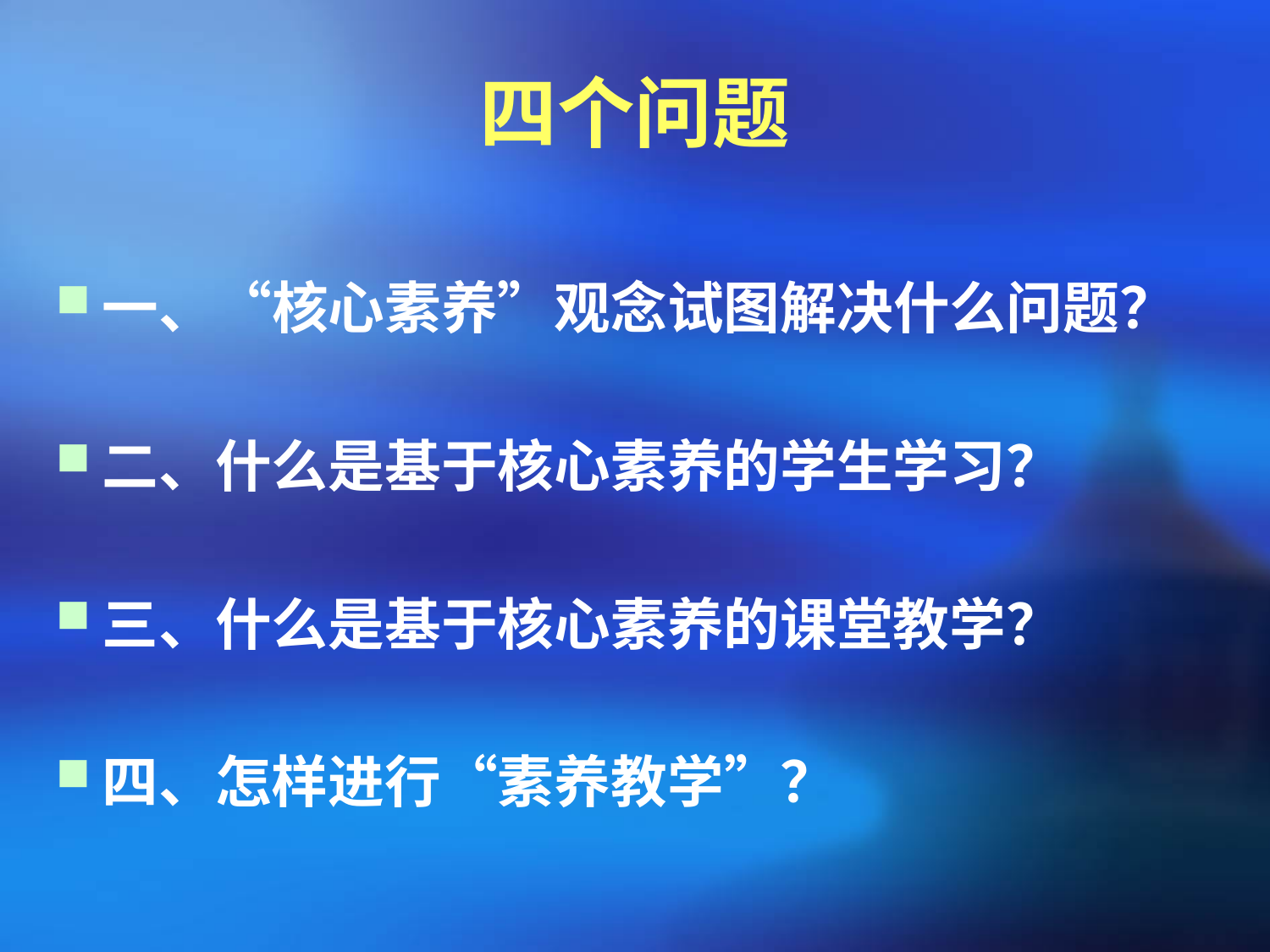

# 四个问题
一、“核心素养”观念试图解决什么问题？

二、什么是基于核心素养的学生学习？

三、什么是基于核心素养的课堂教学？

四、怎样进行“素养教学”？